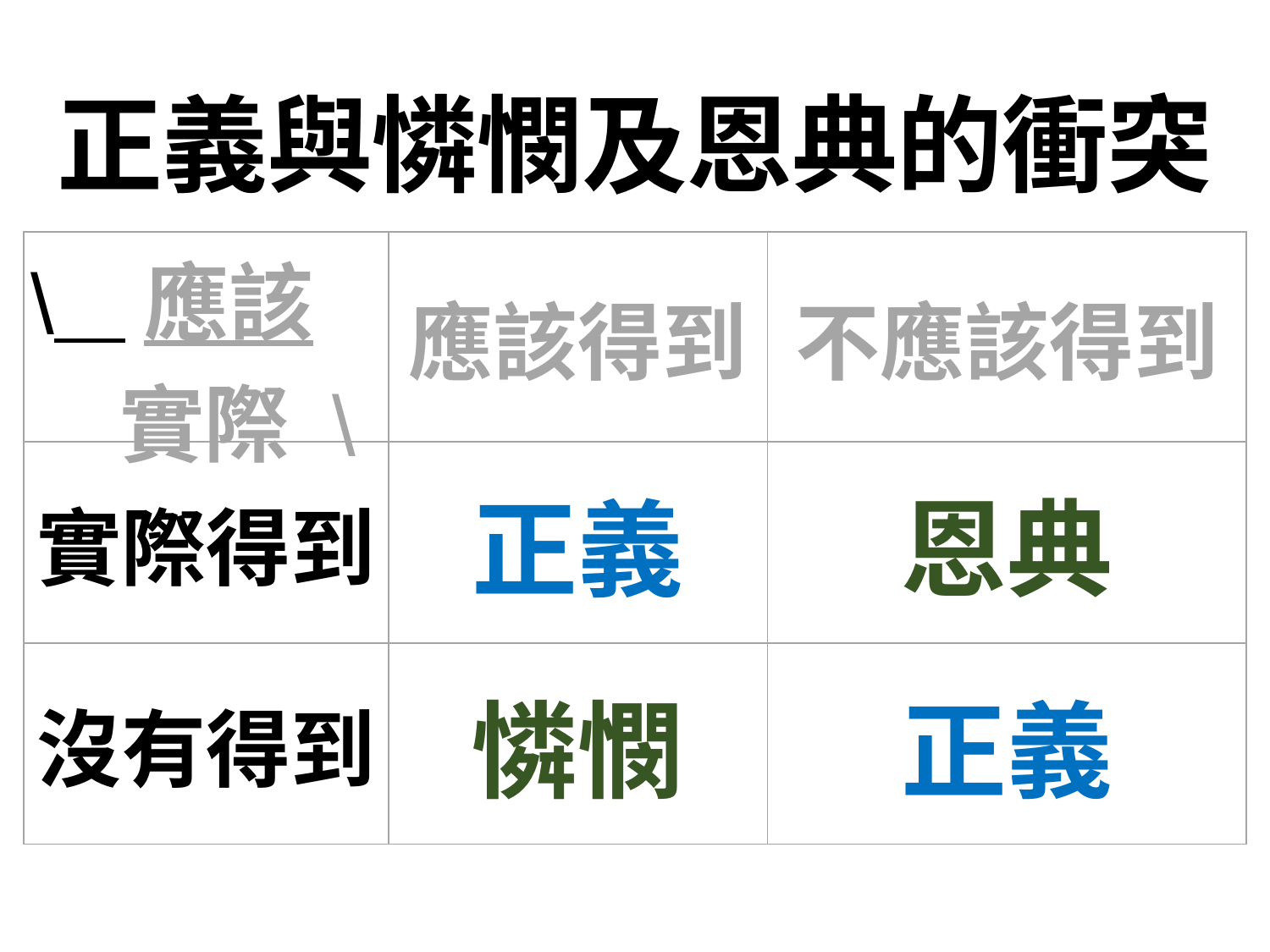

正義與憐憫及恩典的衝突
| \ 應該 實際 \ | 應該得到 | 不應該得到 |
| --- | --- | --- |
| 實際得到 | 正義 | 恩典 |
| 沒有得到 | 憐憫 | 正義 |